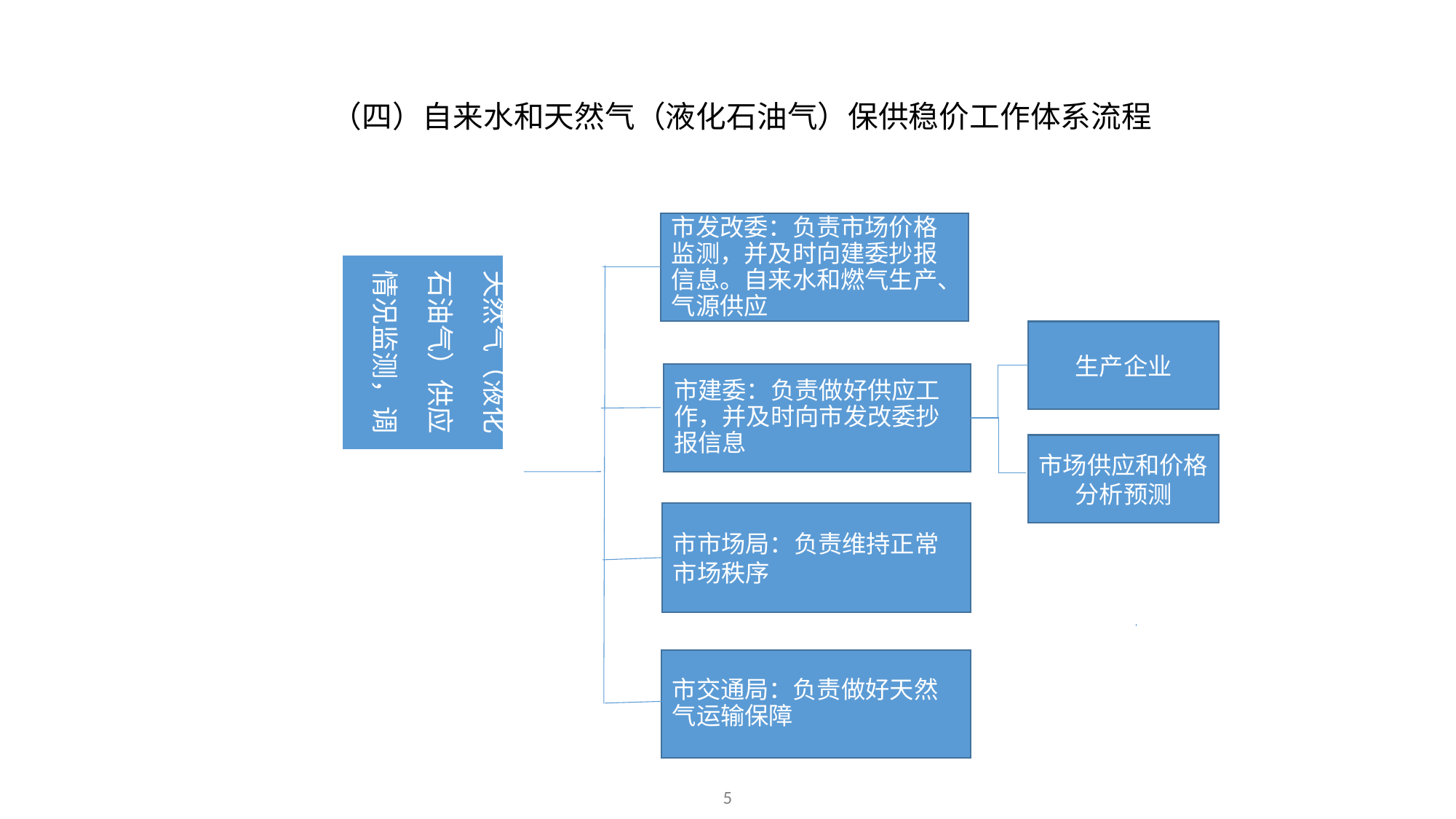

（四）自来水和天然气（液化石油气）保供稳价工作体系流程
市发改委：负责市场价格监测，并及时向建委抄报信息。自来水和燃气生产、气源供应
生产企业
市建委：负责做好供应工作，并及时向市发改委抄报信息
市场供应和价格分析预测
市市场局：负责维持正常市场秩序
市交通局：负责做好天然气运输保障

5